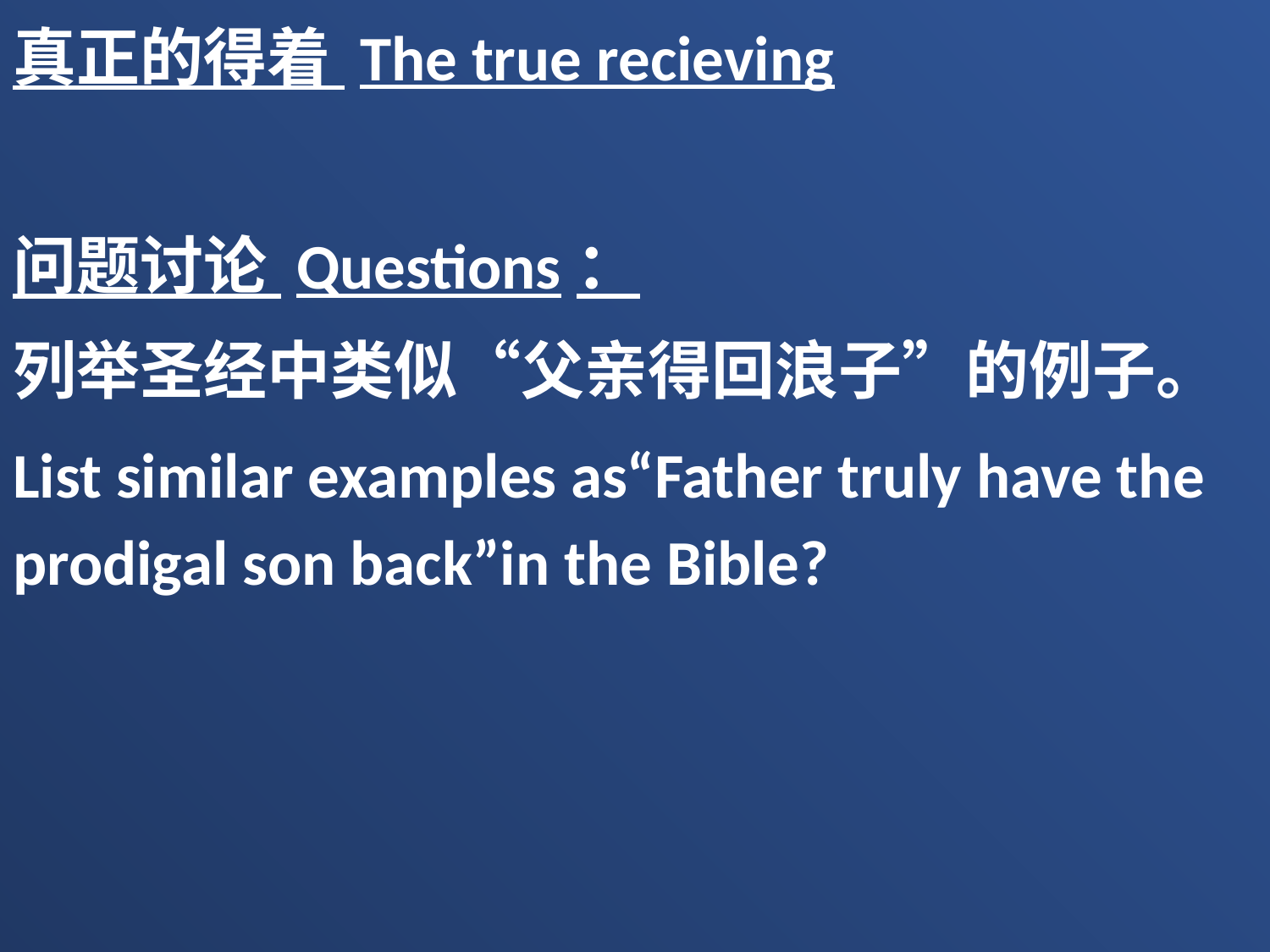

真正的得着 The true recieving

问题讨论 Questions：
列举圣经中类似“父亲得回浪子”的例子。
List similar examples as“Father truly have the prodigal son back”in the Bible?